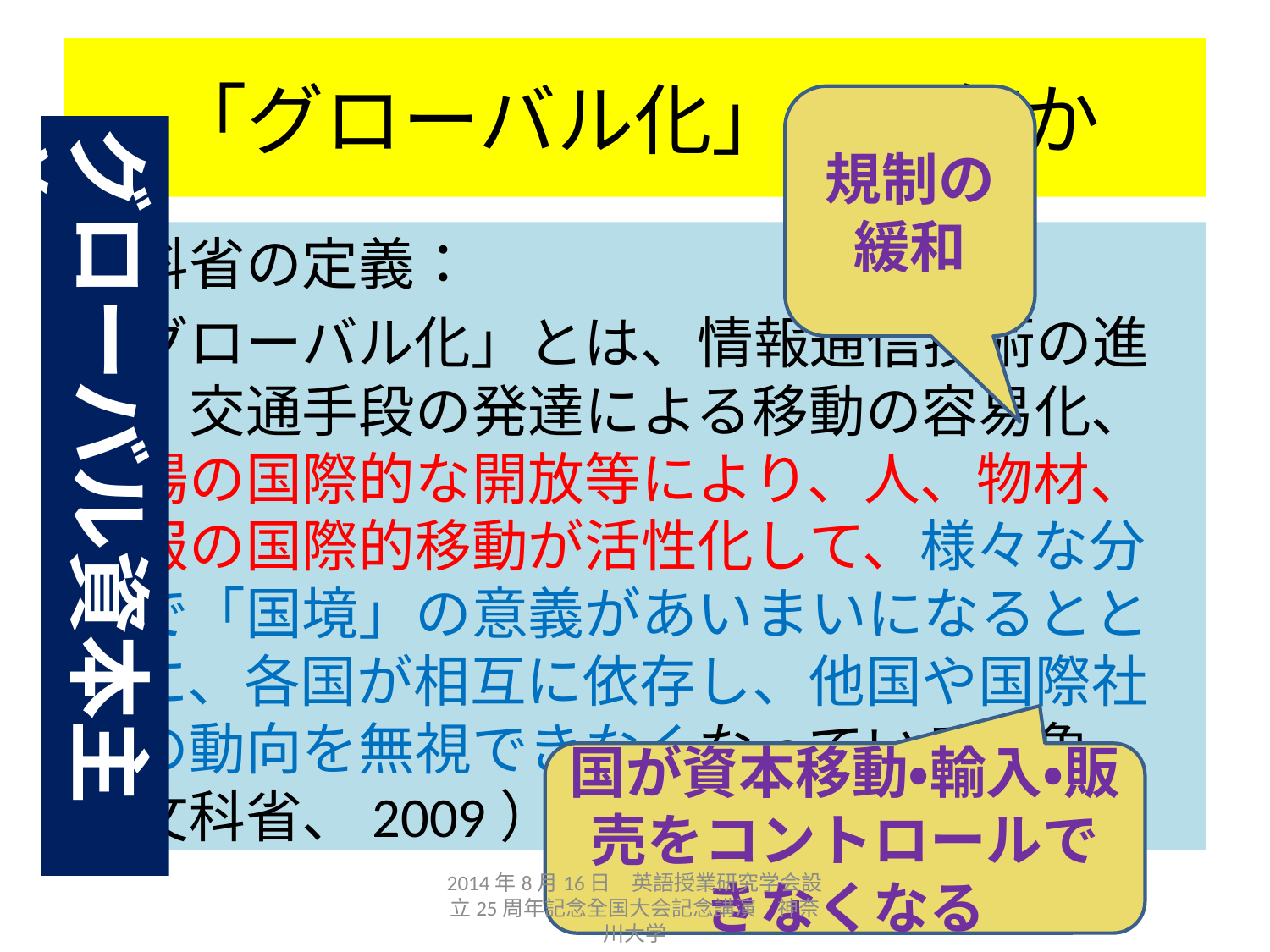

# 「グローバル化」とは何か
規制の緩和
グローバル資本主義
文科省の定義：
「グローバル化」とは、情報通信技術の進展、交通手段の発達による移動の容易化、市場の国際的な開放等により、人、物材、情報の国際的移動が活性化して、様々な分野で「国境」の意義があいまいになるとともに、各国が相互に依存し、他国や国際社会の動向を無視できなくなっている現象（文科省、2009）
国が資本移動・輸入・販売をコントロールできなくなる
2014年8月16日　英語授業研究学会設立25周年記念全国大会記念講演　神奈川大学